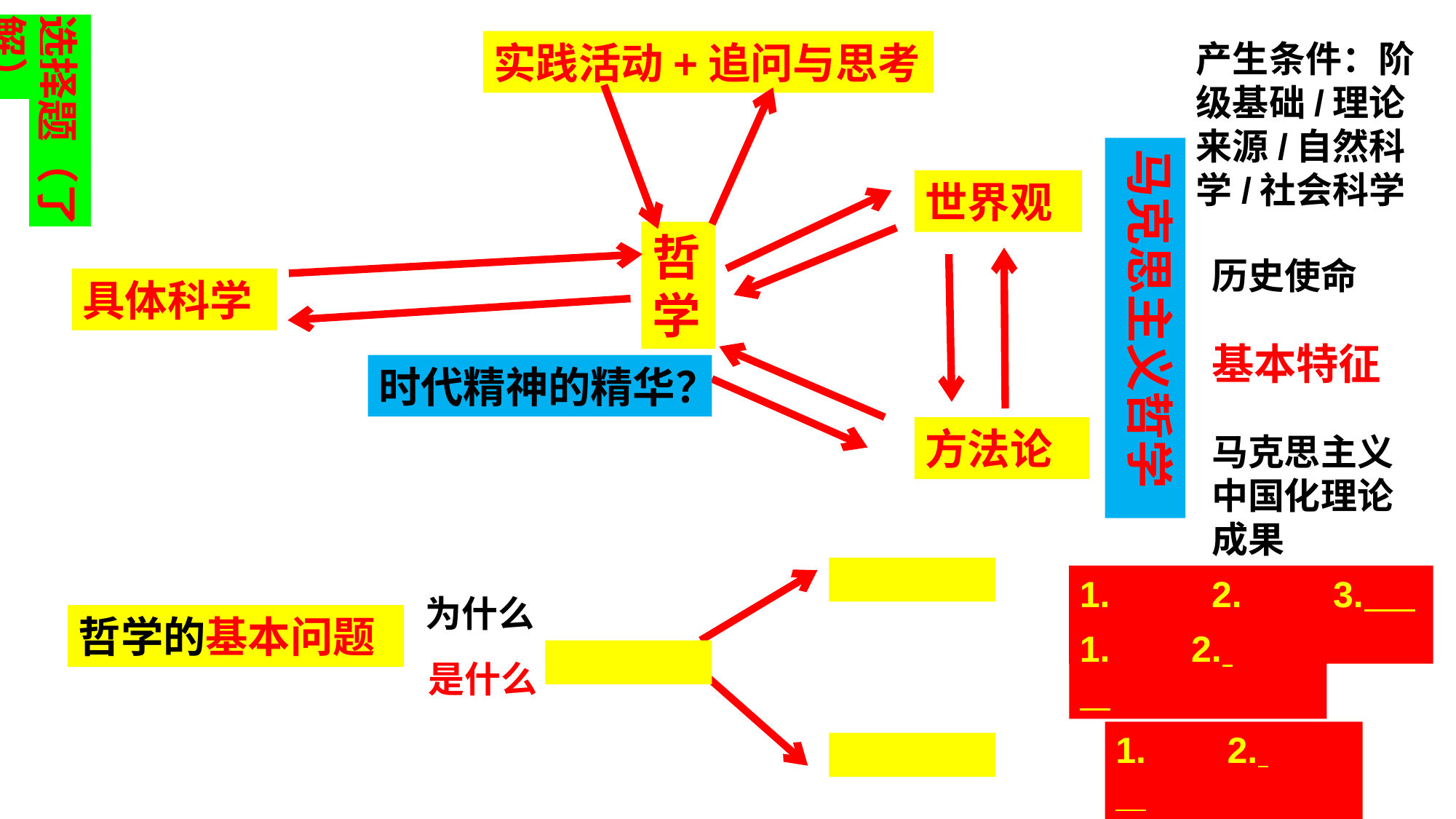

选择题（了解）
实践活动+追问与思考
产生条件：阶级基础/理论来源/自然科学/社会科学
马克思主义哲学
世界观
哲学
历史使命
具体科学
基本特征
时代精神的精华？
方法论
马克思主义中国化理论成果

1.          2.         3.
为什么
哲学的基本问题
1.        2.

是什么
1.        2.